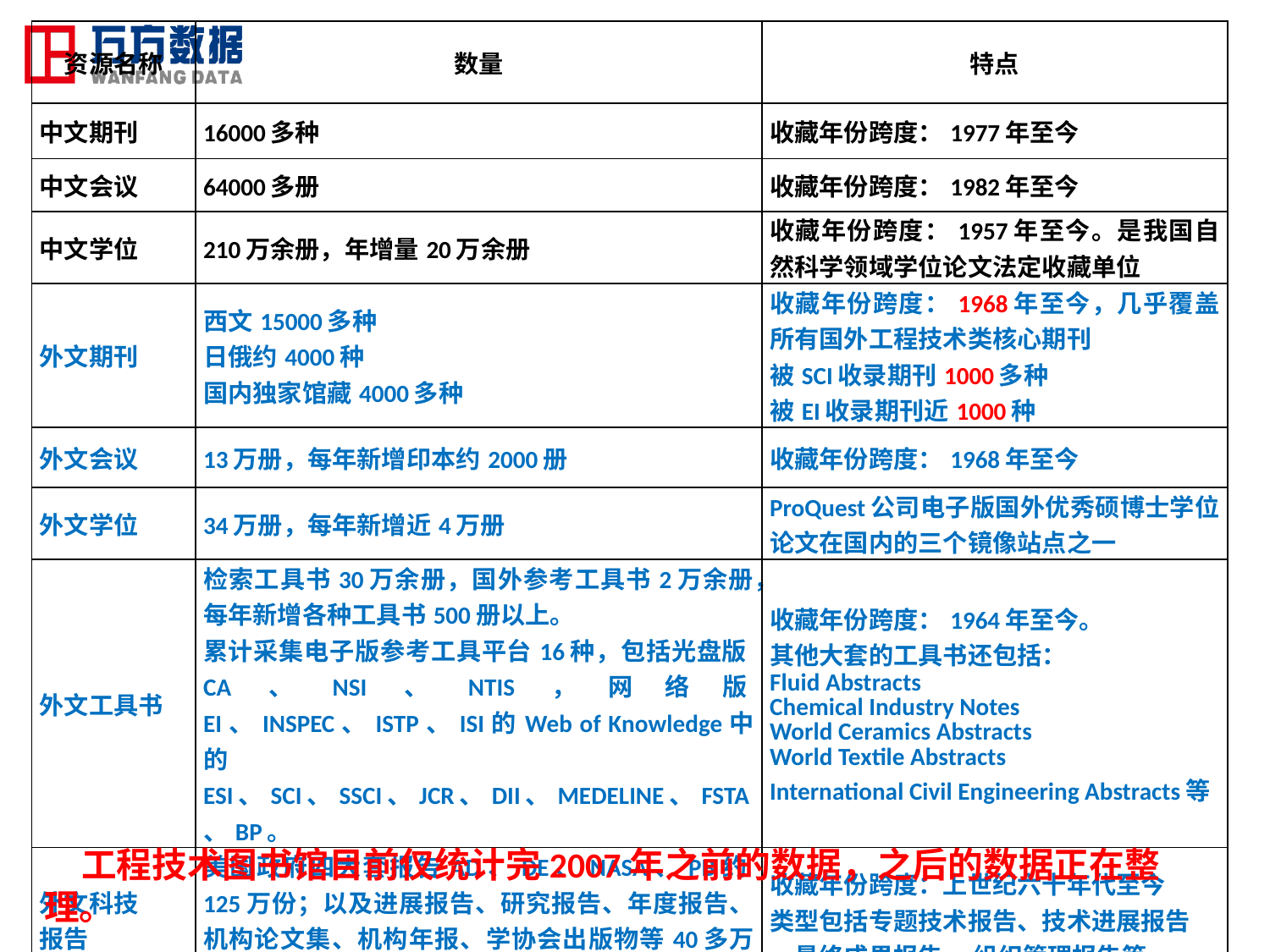

| 资源名称 | 数量 | 特点 |
| --- | --- | --- |
| 中文期刊 | 16000多种 | 收藏年份跨度：1977年至今 |
| 中文会议 | 64000多册 | 收藏年份跨度：1982年至今 |
| 中文学位 | 210万余册，年增量20万余册 | 收藏年份跨度：1957年至今。是我国自然科学领域学位论文法定收藏单位 |
| 外文期刊 | 西文15000多种 日俄约4000种 国内独家馆藏4000多种 | 收藏年份跨度：1968年至今，几乎覆盖所有国外工程技术类核心期刊 被SCI收录期刊1000多种 被EI收录期刊近1000种 |
| 外文会议 | 13万册，每年新增印本约2000册 | 收藏年份跨度：1968年至今 |
| 外文学位 | 34万册，每年新增近4万册 | ProQuest公司电子版国外优秀硕博士学位论文在国内的三个镜像站点之一 |
| 外文工具书 | 检索工具书30万余册，国外参考工具书2万余册，每年新增各种工具书500册以上。 累计采集电子版参考工具平台16种，包括光盘版CA、NSI、NTIS，网络版EI、INSPEC、ISTP、ISI的Web of Knowledge中的ESI、SCI、SSCI、JCR、DII、MEDELINE、FSTA、BP。 | 收藏年份跨度：1964年至今。 其他大套的工具书还包括： Fluid Abstracts Chemical Industry Notes World Ceramics Abstracts World Textile Abstracts International Civil Engineering Abstracts等 |
| 外文科技 报告 | 美国政府四大套报告AD、DE、NASA、PB约125万份；以及进展报告、研究报告、年度报告、机构论文集、机构年报、学协会出版物等40多万份，每年新增1000种以上。 | 收藏年份跨度：上世纪六十年代至今 类型包括专题技术报告、技术进展报告 、最终成果报告 、组织管理报告等 |
工程技术图书馆目前仅统计完2007年之前的数据，之后的数据正在整理。